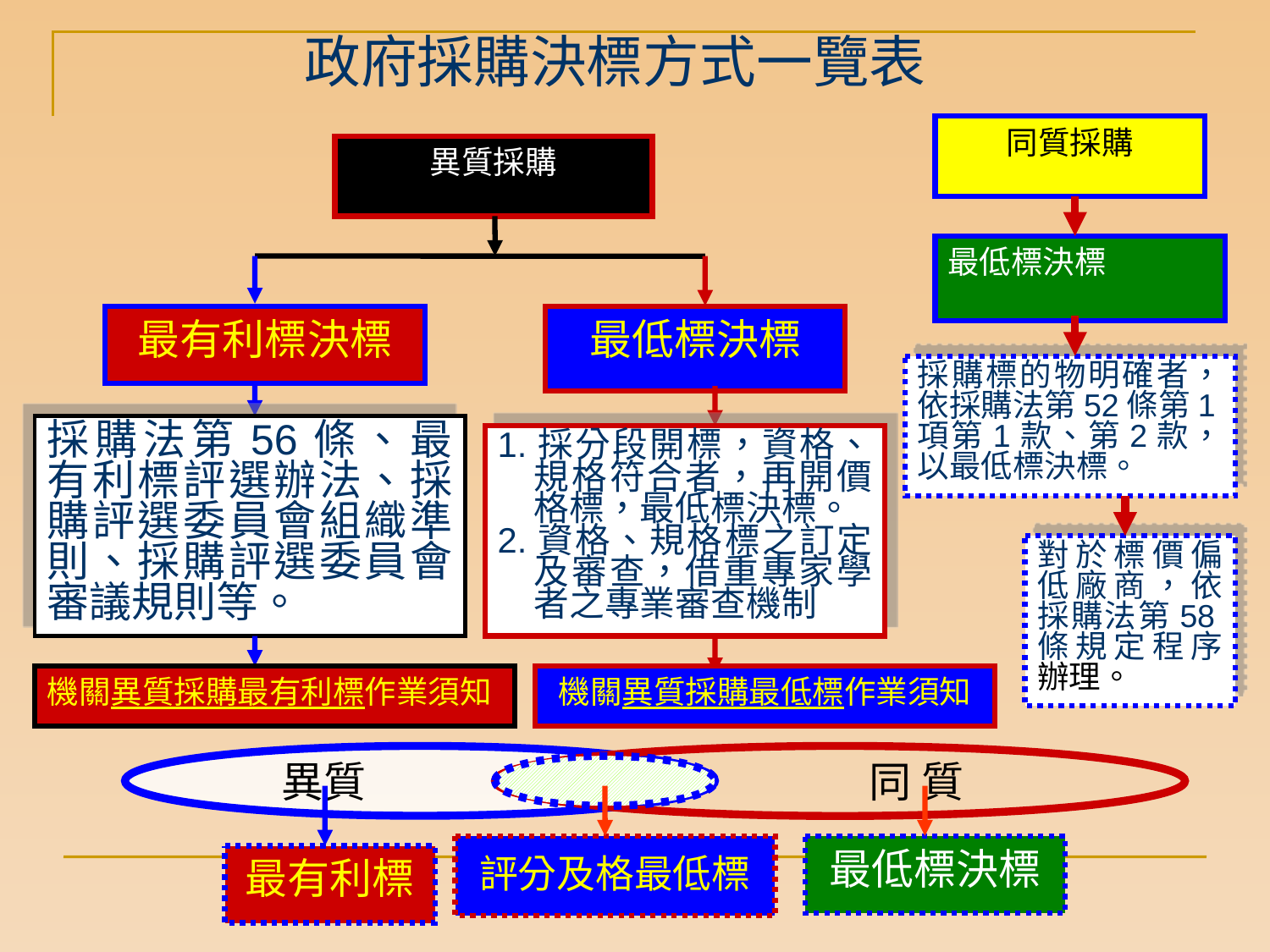

政府採購決標方式一覽表
同質採購
異質採購

最低標決標

最有利標決標
最低標決標

採購標的物明確者，依採購法第52條第1項第1款、第2款，以最低標決標。

採購法第56條、最有利標評選辦法、採購評選委員會組織準則、採購評選委員會審議規則等。
1.採分段開標，資格、規格符合者，再開價格標，最低標決標。
2.資格、規格標之訂定及審查，借重專家學者之專業審查機制

對於標價偏低廠商，依採購法第58條規定程序辦理。

機關異質採購最有利標作業須知
機關異質採購最低標作業須知
       異質
               同 質

評分及格最低標
最低標決標
最有利標